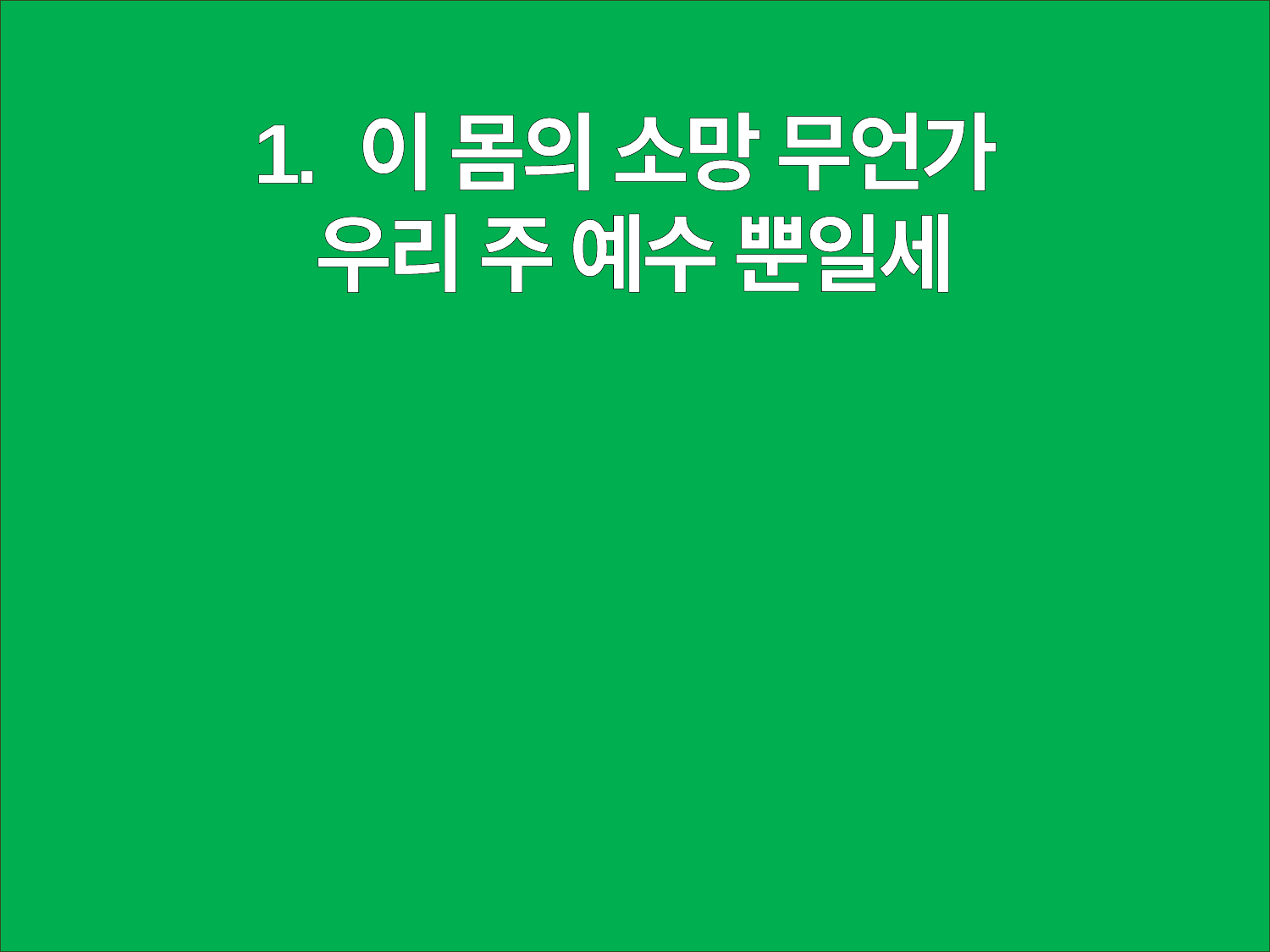

1. 이 몸의 소망 무언가
우리 주 예수 뿐일세